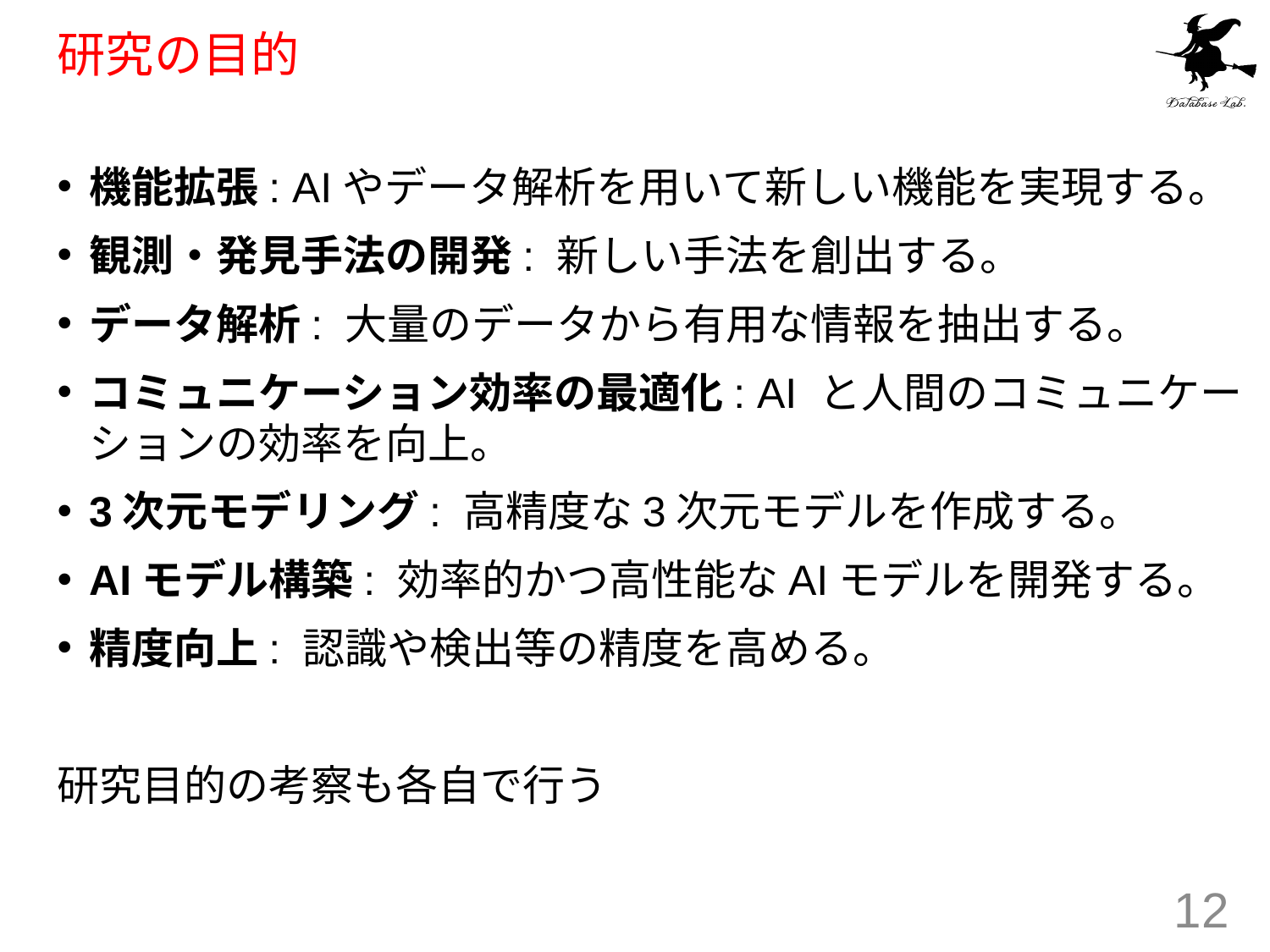

# 研究の目的
機能拡張: AIやデータ解析を用いて新しい機能を実現する。
観測・発見手法の開発: 新しい手法を創出する。
データ解析: 大量のデータから有用な情報を抽出する。
コミュニケーション効率の最適化: AI と人間のコミュニケーションの効率を向上。
3次元モデリング: 高精度な3次元モデルを作成する。
AIモデル構築: 効率的かつ高性能なAIモデルを開発する。
精度向上: 認識や検出等の精度を高める。

研究目的の考察も各自で行う

12